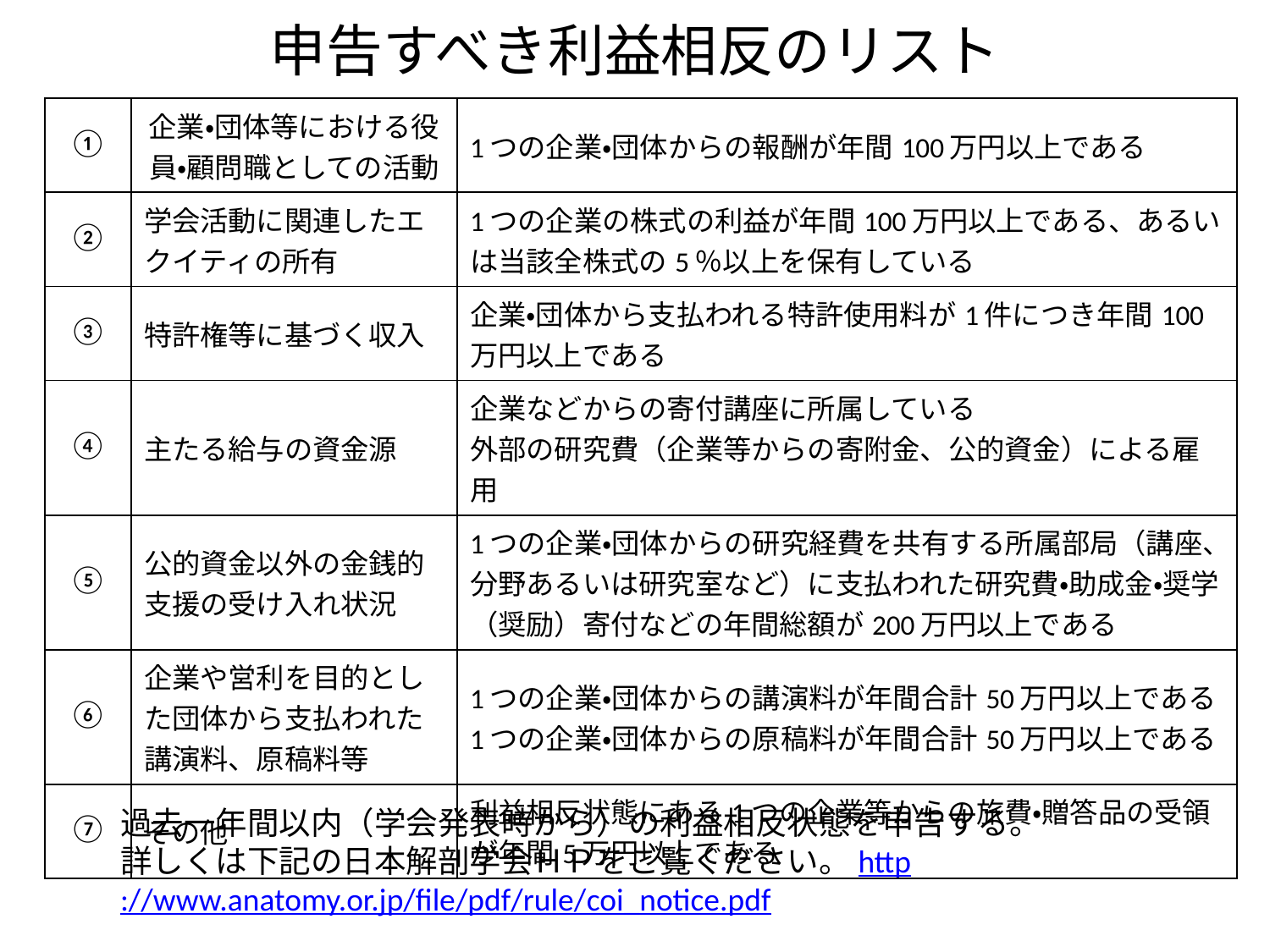

# 申告すべき利益相反のリスト
| ① | 企業・団体等における役員・顧問職としての活動 | 1つの企業・団体からの報酬が年間100万円以上である |
| --- | --- | --- |
| ② | 学会活動に関連したエクイティの所有 | 1つの企業の株式の利益が年間100万円以上である、あるいは当該全株式の5％以上を保有している |
| ③ | 特許権等に基づく収入 | 企業・団体から支払われる特許使用料が1件につき年間100万円以上である |
| ④ | 主たる給与の資金源 | 企業などからの寄付講座に所属している 外部の研究費（企業等からの寄附金、公的資金）による雇用 |
| ⑤ | 公的資金以外の金銭的支援の受け入れ状況 | 1つの企業・団体からの研究経費を共有する所属部局（講座、分野あるいは研究室など）に支払われた研究費・助成金・奨学（奨励）寄付などの年間総額が200万円以上である |
| ⑥ | 企業や営利を目的とした団体から支払われた講演料、原稿料等 | 1つの企業・団体からの講演料が年間合計50万円以上である 1つの企業・団体からの原稿料が年間合計50万円以上である |
| ⑦ | その他 | 利益相反状態にある1つの企業等からの旅費・贈答品の受領が年間5万円以上である |
過去一年間以内（学会発表時から）の利益相反状態を申告する。
詳しくは下記の日本解剖学会ＨＰをご覧ください。http://www.anatomy.or.jp/file/pdf/rule/coi_notice.pdf